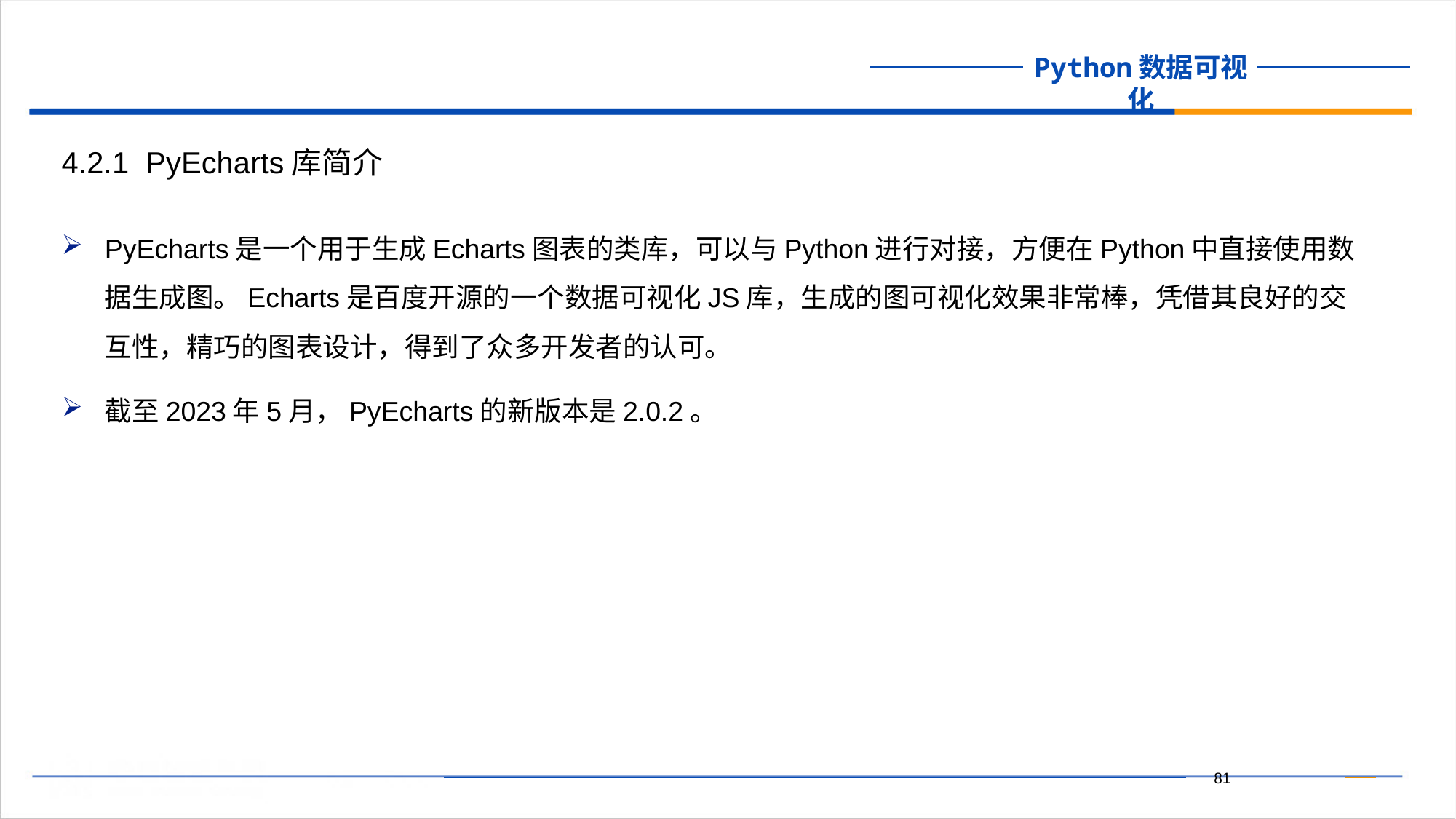

4.2.1  PyEcharts库简介
PyEcharts是一个用于生成Echarts图表的类库，可以与Python进行对接，方便在Python中直接使用数据生成图。Echarts是百度开源的一个数据可视化JS库，生成的图可视化效果非常棒，凭借其良好的交互性，精巧的图表设计，得到了众多开发者的认可。
截至2023年5月，PyEcharts的新版本是2.0.2。